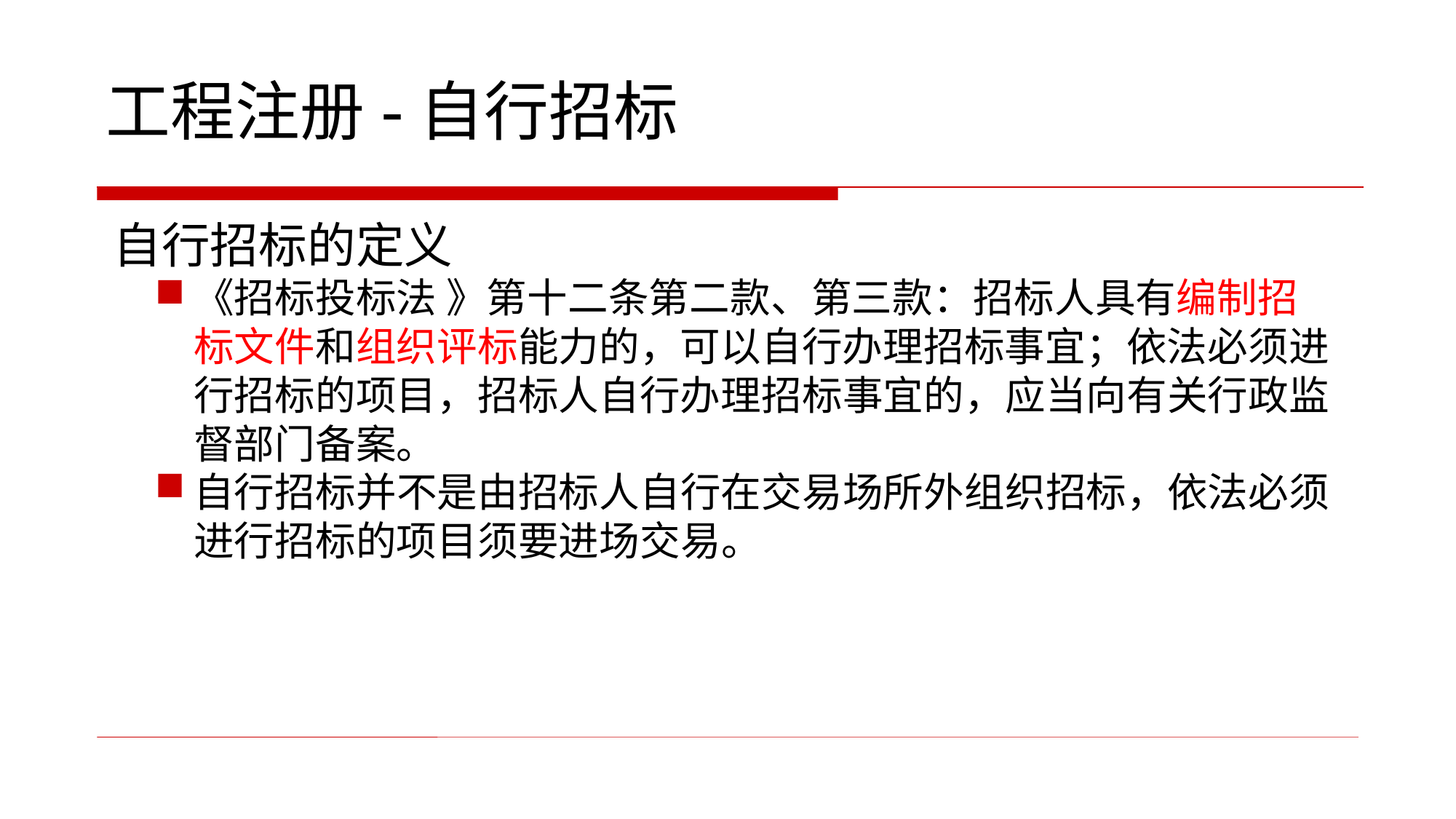

工程注册-自行招标
 自行招标的定义
《招标投标法 》第十二条第二款、第三款：招标人具有编制招标文件和组织评标能力的，可以自行办理招标事宜；依法必须进行招标的项目，招标人自行办理招标事宜的，应当向有关行政监督部门备案。
自行招标并不是由招标人自行在交易场所外组织招标，依法必须进行招标的项目须要进场交易。